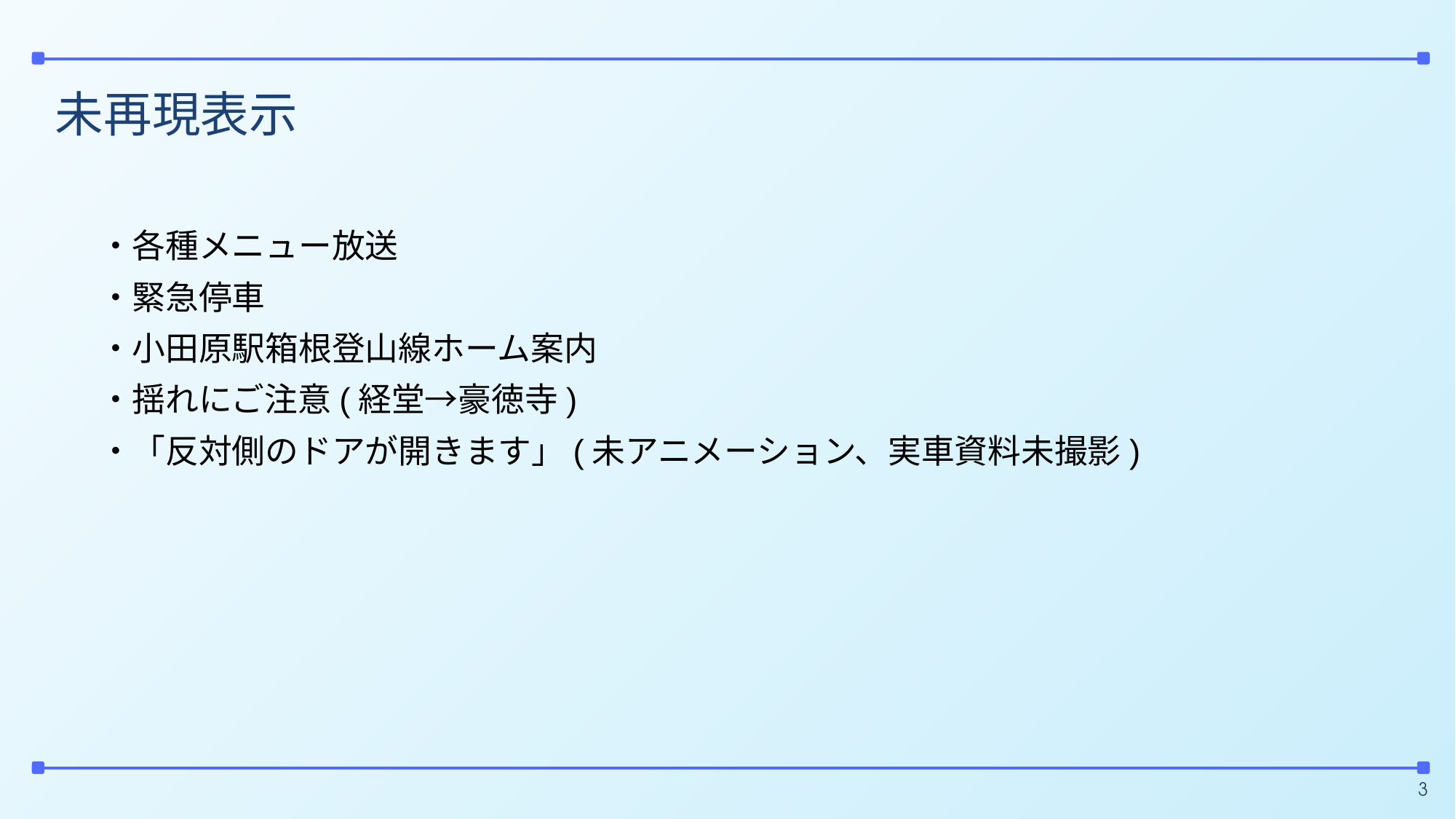

# 未再現表示
・各種メニュー放送
・緊急停車
・小田原駅箱根登山線ホーム案内
・揺れにご注意(経堂→豪徳寺)
・「反対側のドアが開きます」(未アニメーション、実車資料未撮影)
3